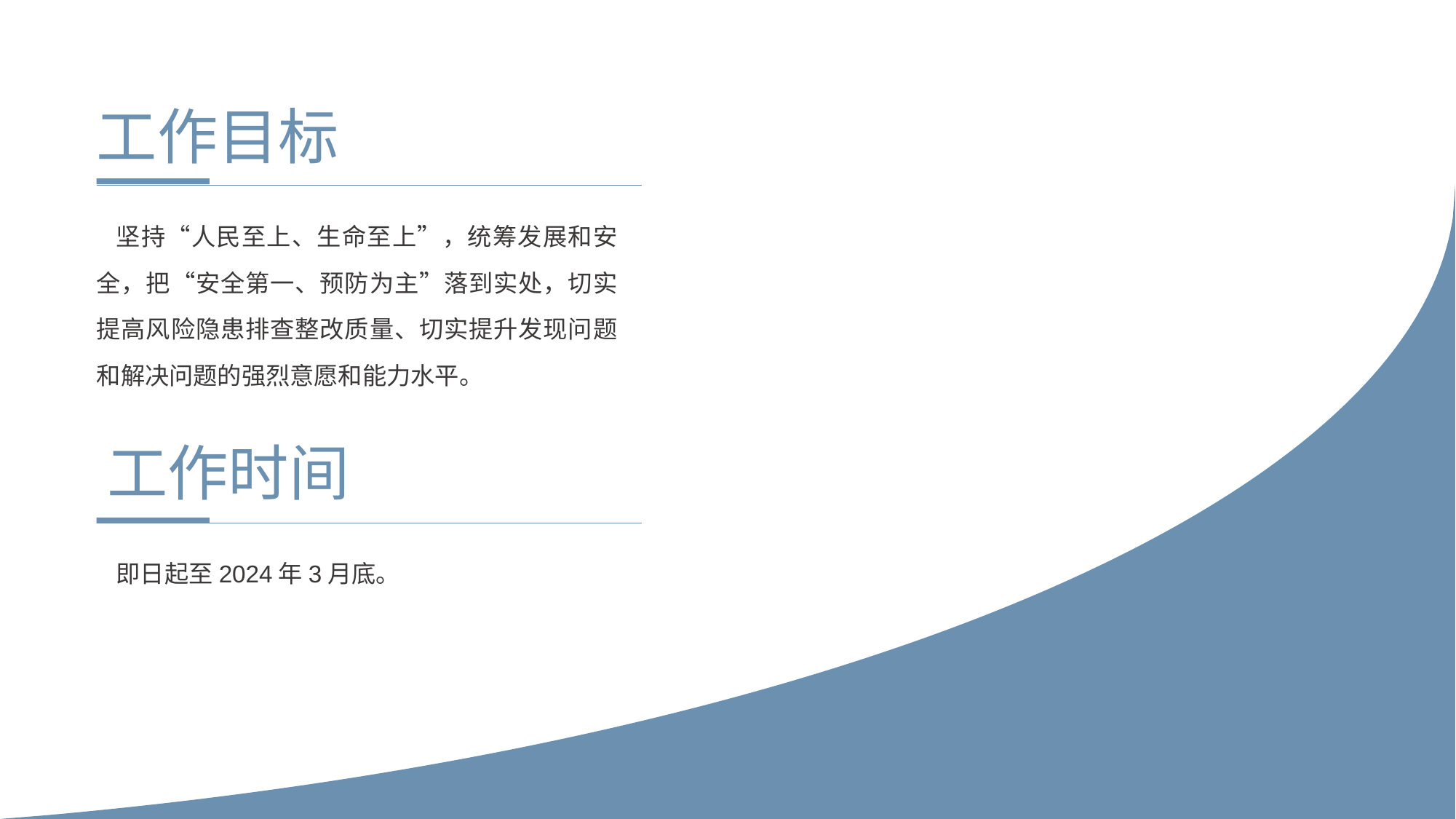

工作目标

  坚持“人民至上、生命至上”，统筹发展和安全，把“安全第一、预防为主”落到实处，切实提高风险隐患排查整改质量、切实提升发现问题和解决问题的强烈意愿和能力水平。
工作时间

即日起至2024年3月底。